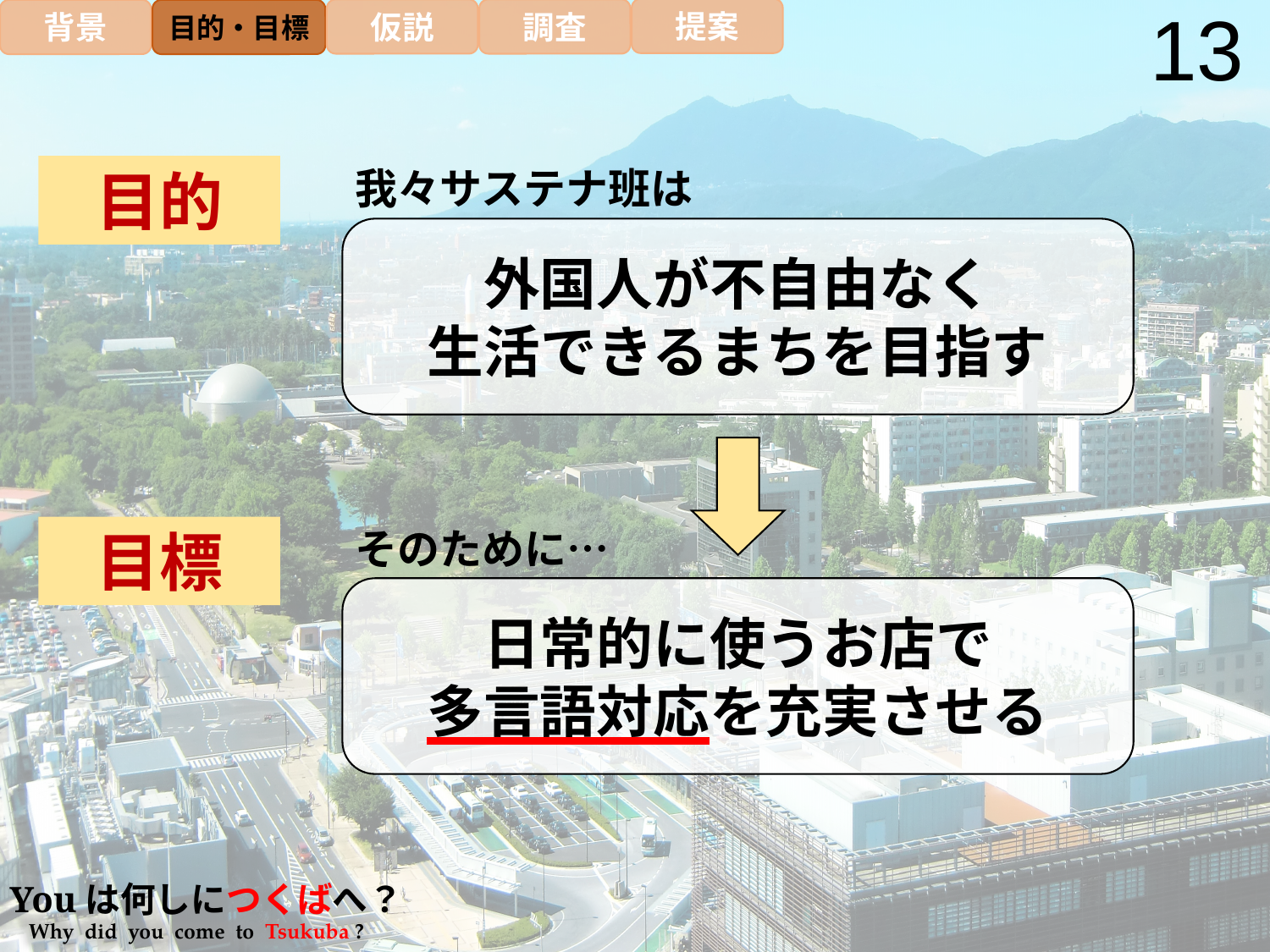

13
提案
仮説
調査
背景
目的・目標
目的
我々サステナ班は
外国人が不自由なく
生活できるまちを目指す

目標
そのために…
日常的に使うお店で
多言語対応を充実させる
Youは何しにつくばへ？
Why  did  you  come  to  Tsukuba ?